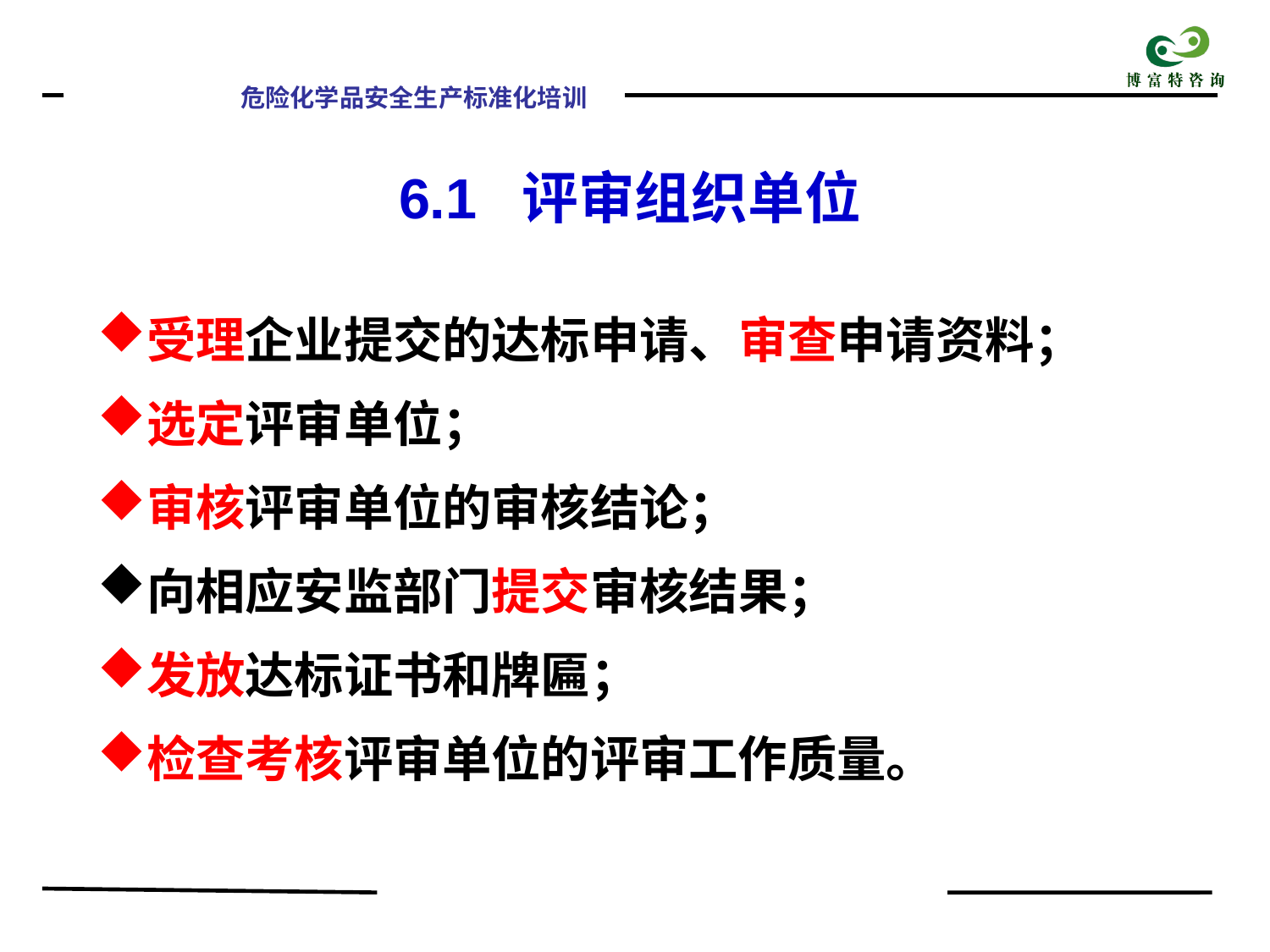

6.1  评审组织单位

受理企业提交的达标申请、审查申请资料；
选定评审单位；
审核评审单位的审核结论；
向相应安监部门提交审核结果；
发放达标证书和牌匾；
检查考核评审单位的评审工作质量。